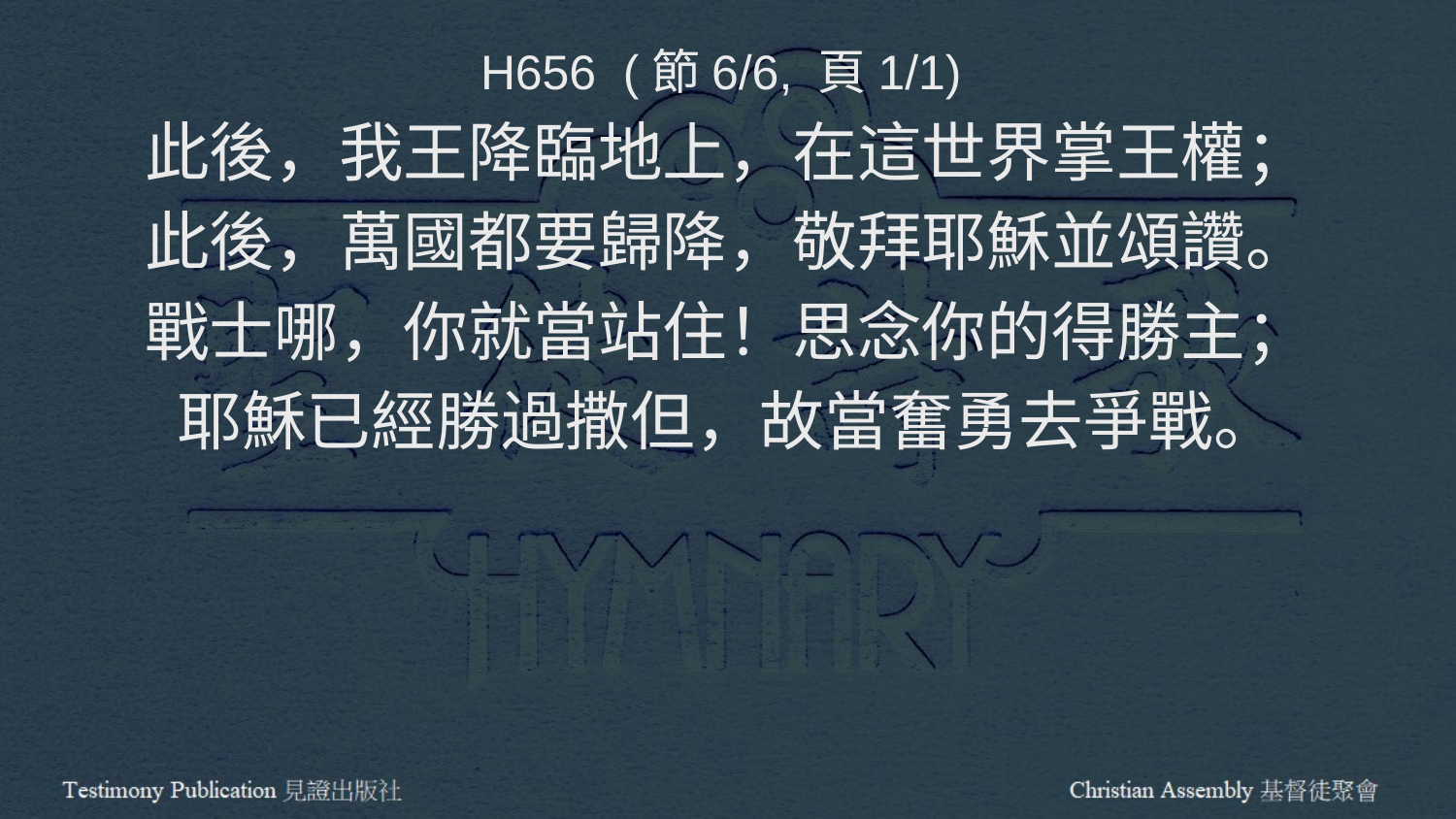

H656  (節6/6, 頁1/1)
此後，我王降臨地上，在這世界掌王權；
此後，萬國都要歸降，敬拜耶穌並頌讚。
戰士哪，你就當站住！思念你的得勝主；
耶穌已經勝過撒但，故當奮勇去爭戰。